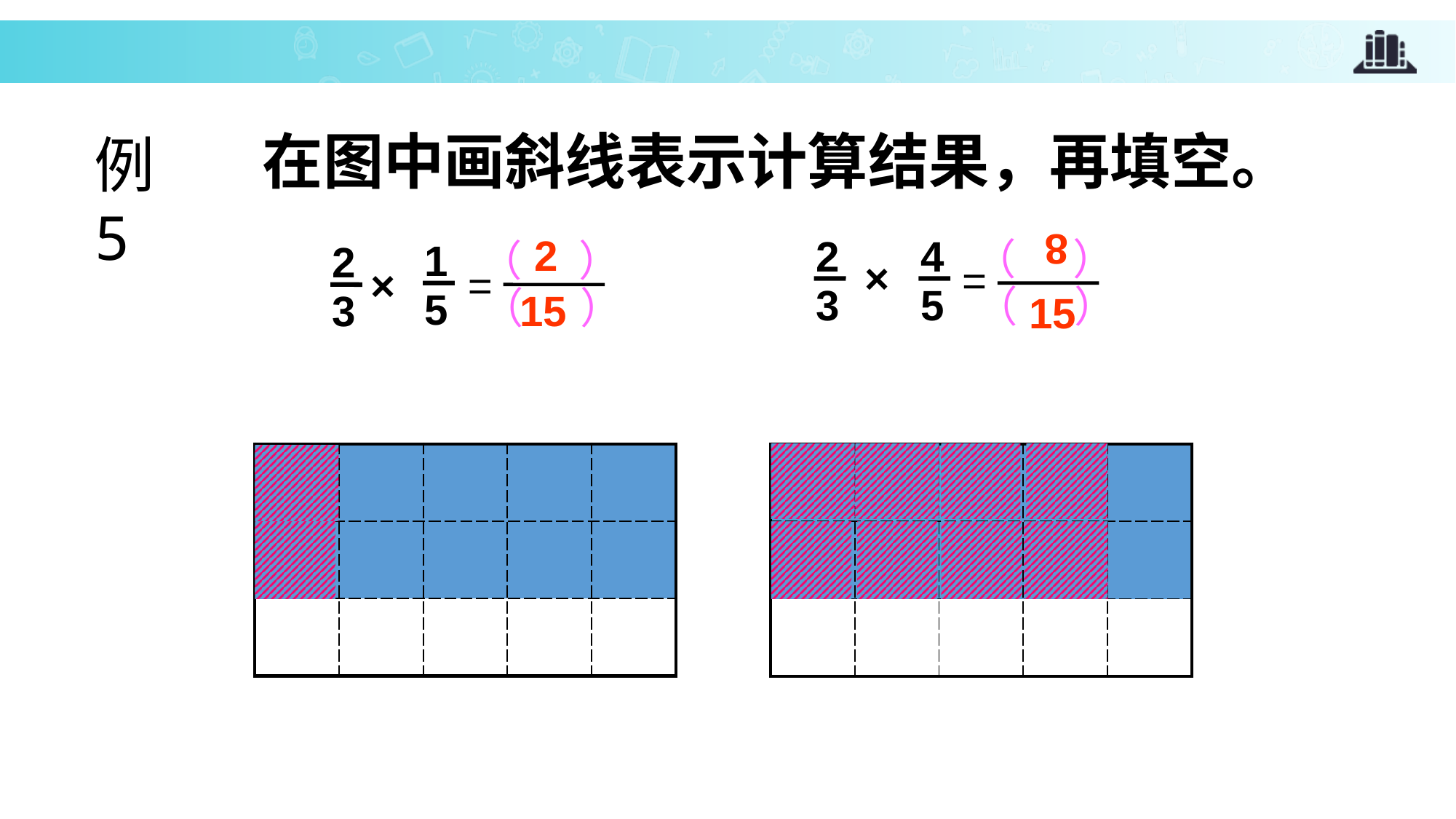

在图中画斜线表示计算结果，再填空。
例5
8
2
15
15
2
4
（      ）
×
=
3
5
（      ）

1
（      ）
2
=
×
（      ）
5
3

|  |  |  |  |  |
| --- | --- | --- | --- | --- |
|  |  |  |  |  |
|  |  |  |  |  |
|  |  |  |  |  |
| --- | --- | --- | --- | --- |
|  |  |  |  |  |
|  |  |  |  |  |